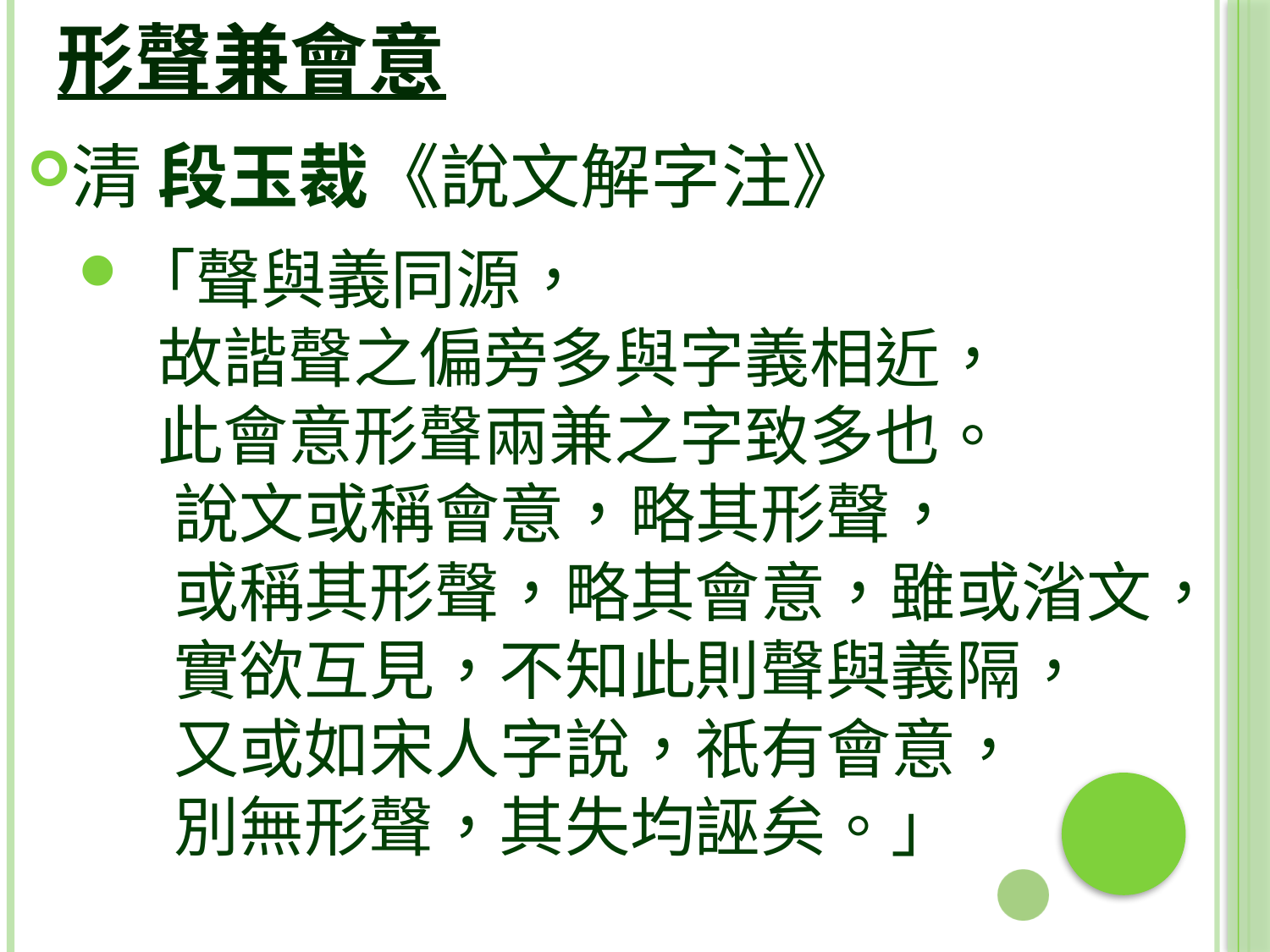

形聲兼會意
清 段玉裁《說文解字注》
「聲與義同源，
　 故諧聲之偏旁多與字義相近，
　 此會意形聲兩兼之字致多也。
 　說文或稱會意，略其形聲，
 　或稱其形聲，略其會意，雖或渻文，
 　實欲互見，不知此則聲與義隔，
 　又或如宋人字說，祇有會意，
 　別無形聲，其失均誣矣。」